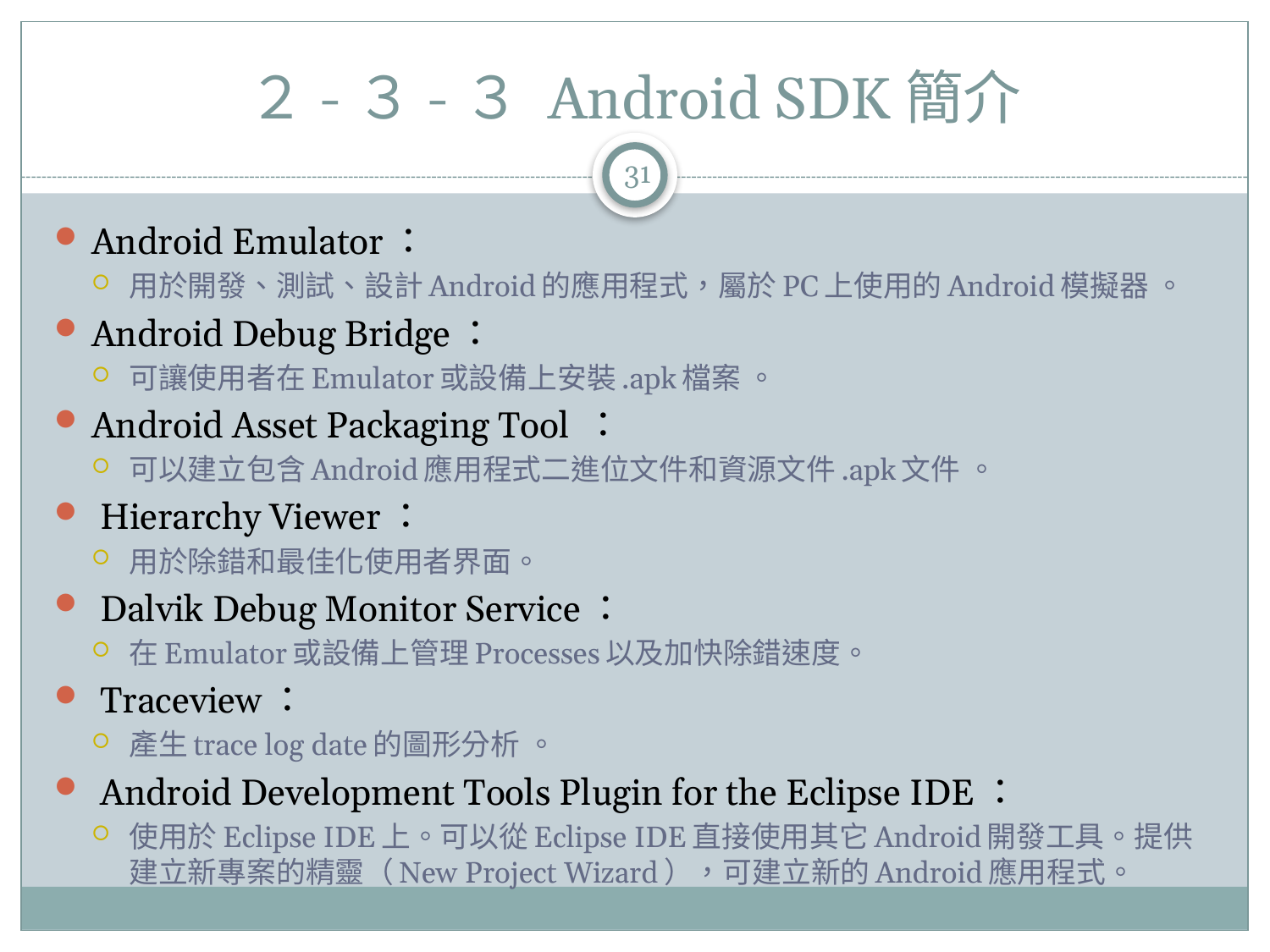

# ２-３-３ Android SDK簡介
31
Android Emulator：
用於開發、測試、設計Android的應用程式，屬於PC上使用的Android模擬器 。
Android Debug Bridge：
可讓使用者在Emulator或設備上安裝.apk檔案 。
Android Asset Packaging Tool ：
可以建立包含Android應用程式二進位文件和資源文件.apk文件 。
 Hierarchy Viewer：
用於除錯和最佳化使用者界面。
 Dalvik Debug Monitor Service：
在Emulator或設備上管理Processes以及加快除錯速度。
 Traceview：
產生trace log date的圖形分析 。
 Android Development Tools Plugin for the Eclipse IDE：
使用於Eclipse IDE上。可以從Eclipse IDE直接使用其它Android開發工具。提供建立新專案的精靈（New Project Wizard），可建立新的Android應用程式。